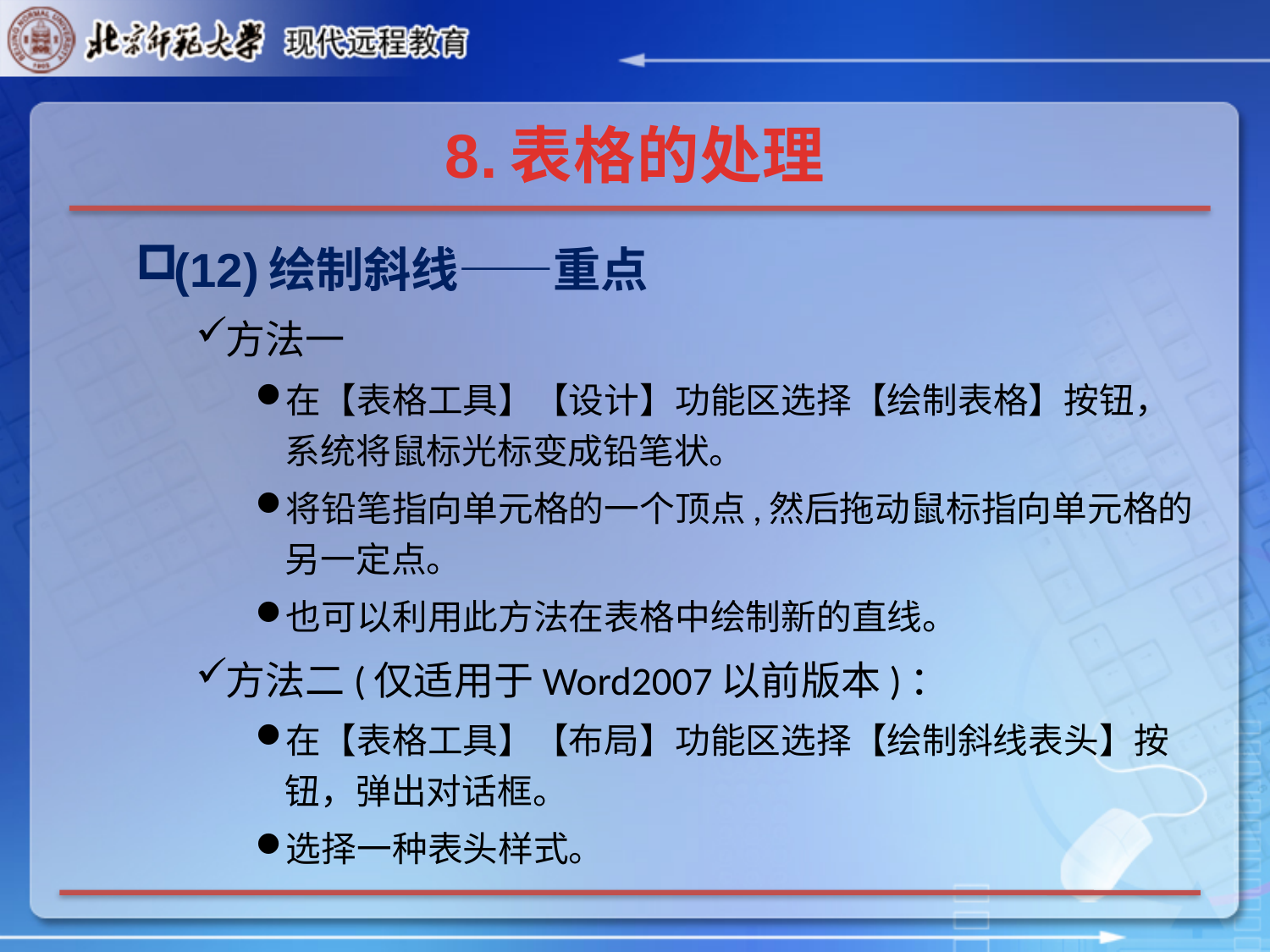

# 8.表格的处理
(12)绘制斜线——重点
方法一
在【表格工具】【设计】功能区选择【绘制表格】按钮，系统将鼠标光标变成铅笔状。
将铅笔指向单元格的一个顶点,然后拖动鼠标指向单元格的另一定点。
也可以利用此方法在表格中绘制新的直线。
方法二(仅适用于Word2007以前版本)：
在【表格工具】【布局】功能区选择【绘制斜线表头】按钮，弹出对话框。
选择一种表头样式。